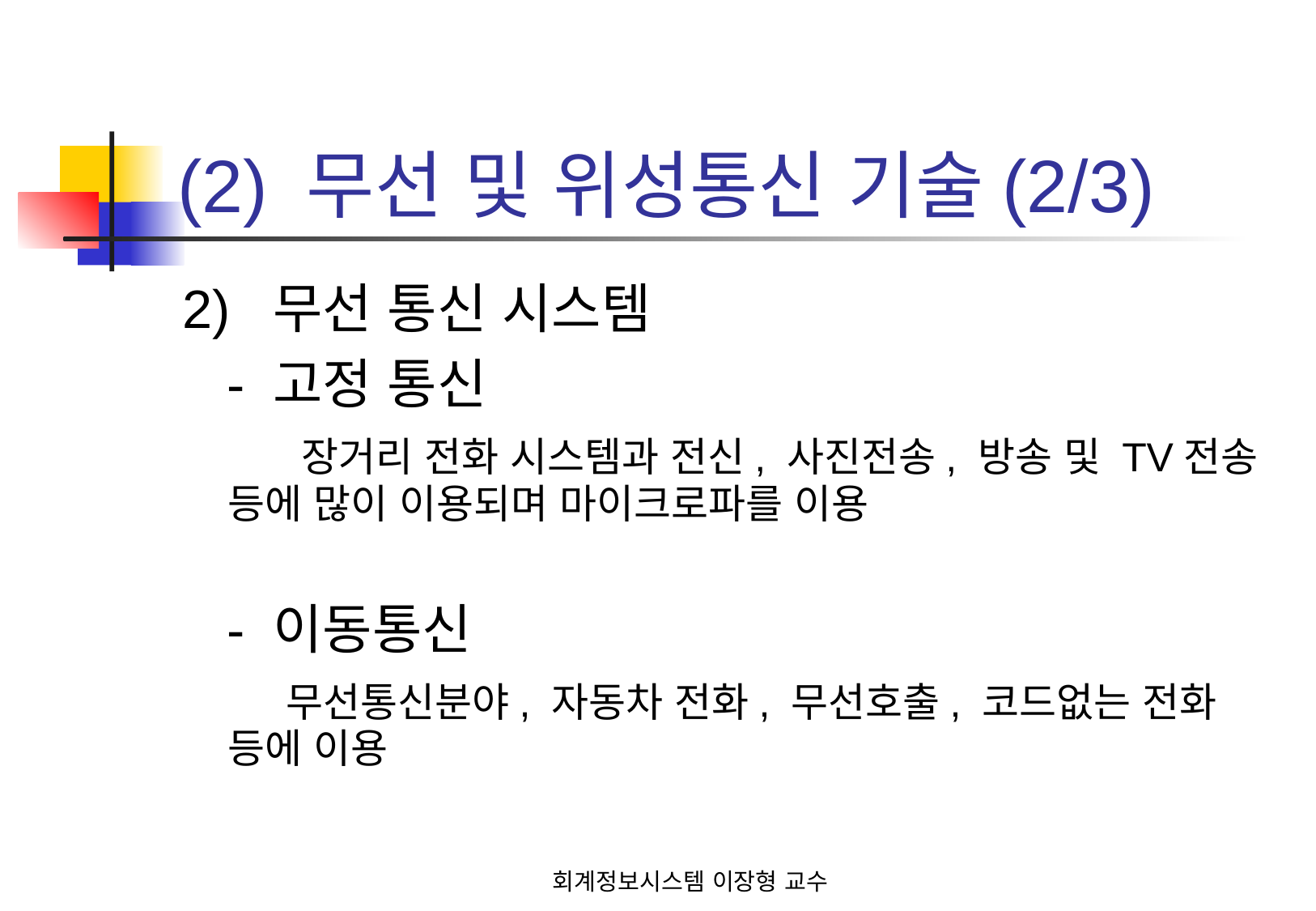

# (2) 무선 및 위성통신 기술(2/3)
2)  무선 통신 시스템
   - 고정 통신
       장거리 전화 시스템과 전신, 사진전송, 방송 및 TV전송 등에 많이 이용되며 마이크로파를 이용

   - 이동통신
      무선통신분야, 자동차 전화, 무선호출, 코드없는 전화 등에 이용
회계정보시스템 이장형 교수